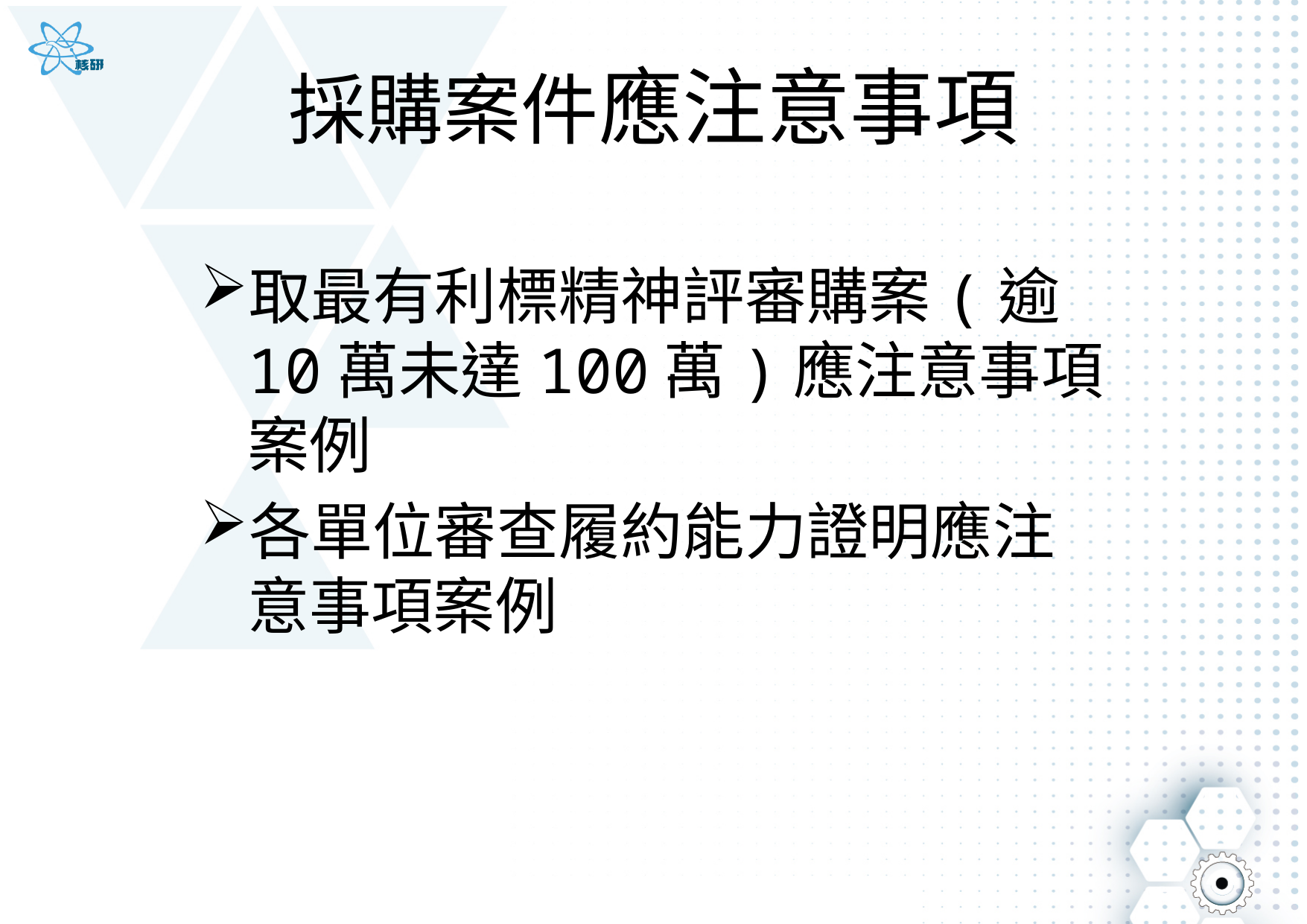

# 採購案件應注意事項
取最有利標精神評審購案(逾10萬未達100萬)應注意事項案例
各單位審查履約能力證明應注意事項案例